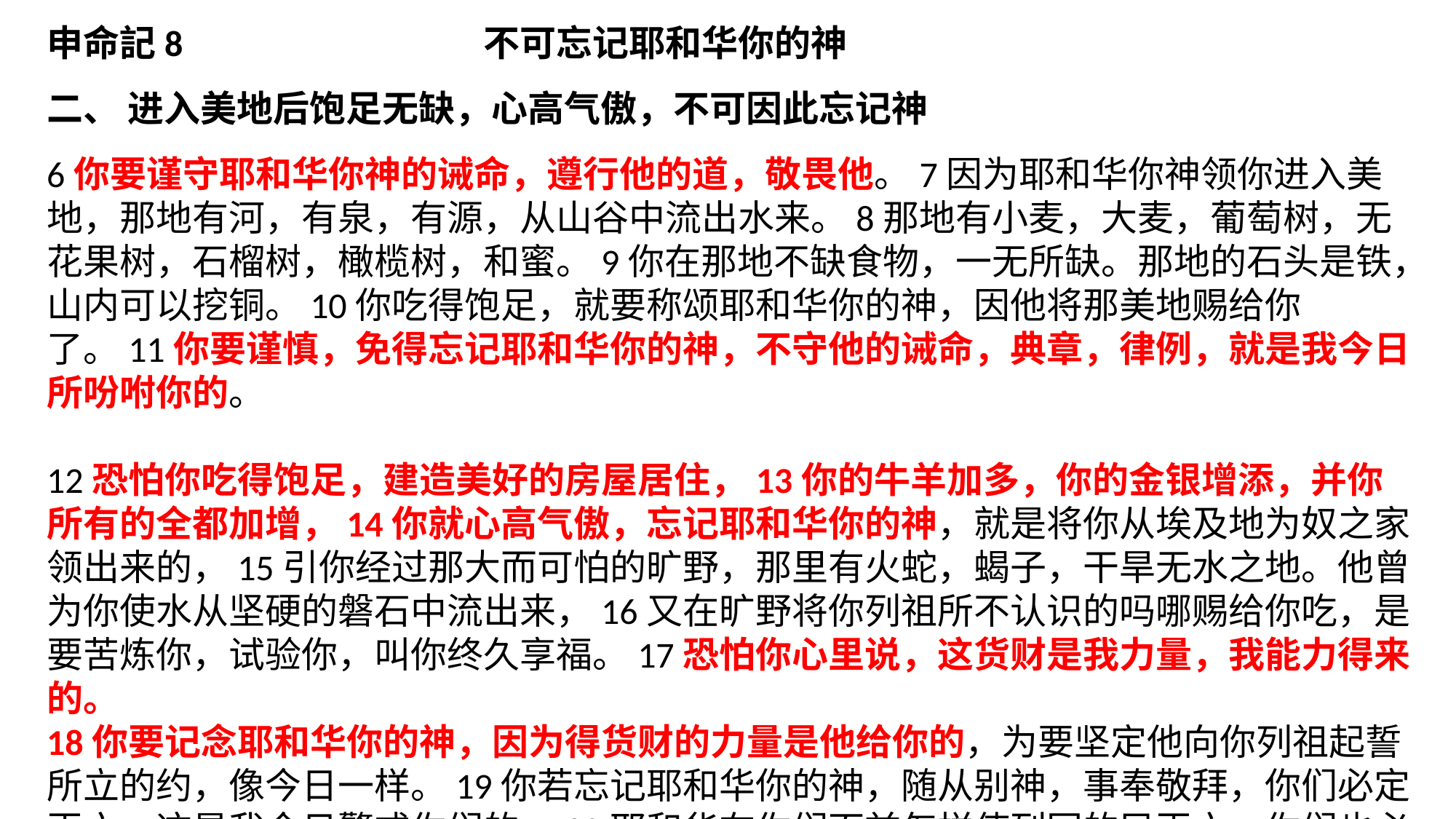

申命記8		 	不可忘记耶和华你的神

二、 进入美地后饱足无缺，心高气傲，不可因此忘记神

6你要谨守耶和华你神的诫命，遵行他的道，敬畏他。7因为耶和华你神领你进入美地，那地有河，有泉，有源，从山谷中流出水来。8那地有小麦，大麦，葡萄树，无花果树，石榴树，橄榄树，和蜜。9你在那地不缺食物，一无所缺。那地的石头是铁，山内可以挖铜。10你吃得饱足，就要称颂耶和华你的神，因他将那美地赐给你了。11你要谨慎，免得忘记耶和华你的神，不守他的诫命，典章，律例，就是我今日所吩咐你的。

12恐怕你吃得饱足，建造美好的房屋居住，13你的牛羊加多，你的金银增添，并你所有的全都加增，14你就心高气傲，忘记耶和华你的神，就是将你从埃及地为奴之家领出来的，15引你经过那大而可怕的旷野，那里有火蛇，蝎子，干旱无水之地。他曾为你使水从坚硬的磐石中流出来，16又在旷野将你列祖所不认识的吗哪赐给你吃，是要苦炼你，试验你，叫你终久享福。17恐怕你心里说，这货财是我力量，我能力得来的。
18你要记念耶和华你的神，因为得货财的力量是他给你的，为要坚定他向你列祖起誓所立的约，像今日一样。19你若忘记耶和华你的神，随从别神，事奉敬拜，你们必定灭亡。这是我今日警戒你们的。20耶和华在你们面前怎样使列国的民灭亡，你们也必照样灭亡，因为你们不听从耶和华你们神的话。